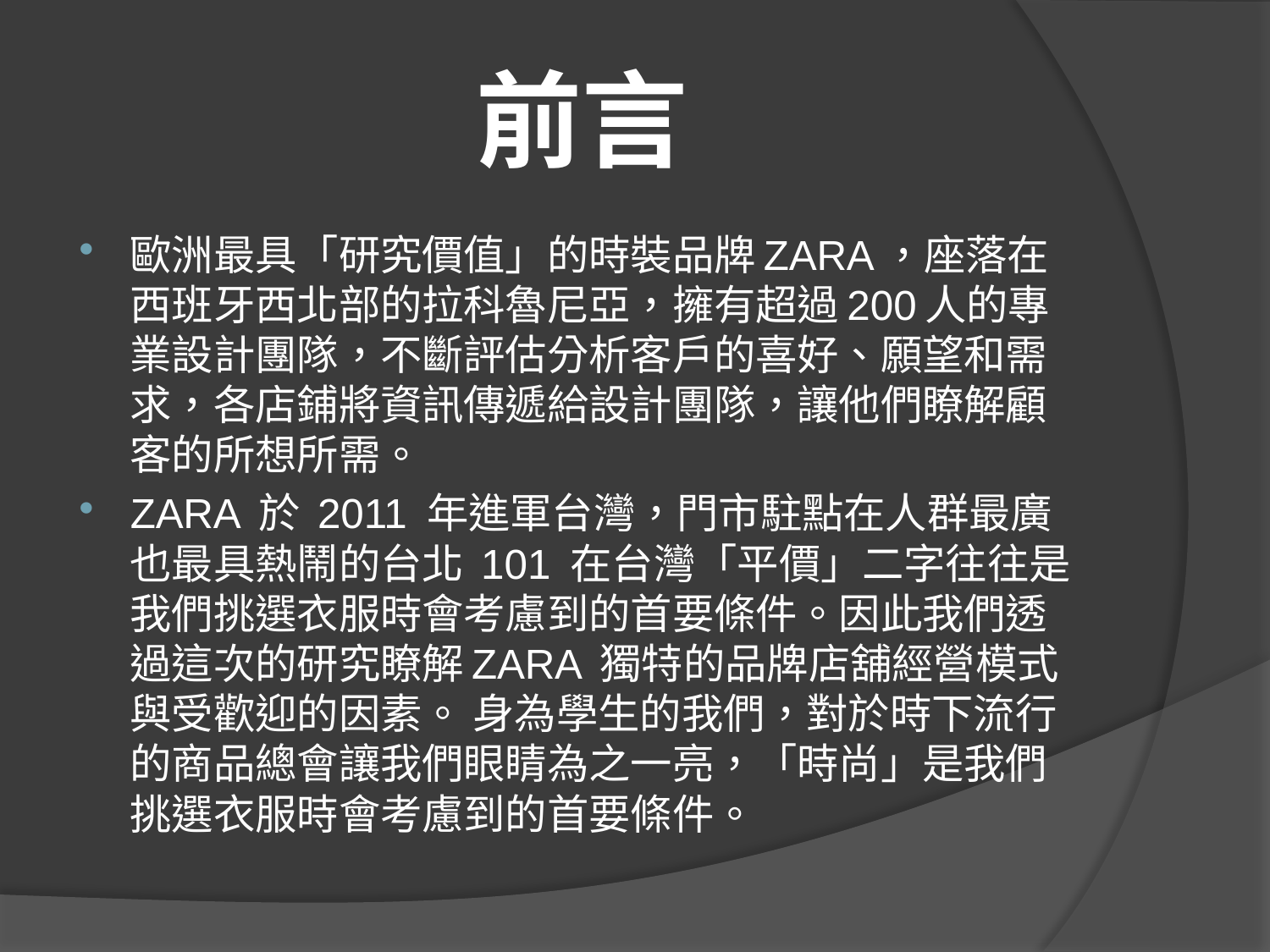

# 前言
歐洲最具「研究價值」的時裝品牌ZARA，座落在西班牙西北部的拉科魯尼亞，擁有超過200人的專業設計團隊，不斷評估分析客戶的喜好、願望和需求，各店鋪將資訊傳遞給設計團隊，讓他們瞭解顧客的所想所需。
ZARA 於 2011 年進軍台灣，門市駐點在人群最廣也最具熱鬧的台北 101 在台灣「平價」二字往往是我們挑選衣服時會考慮到的首要條件。因此我們透過這次的研究瞭解ZARA 獨特的品牌店舖經營模式與受歡迎的因素。 身為學生的我們，對於時下流行的商品總會讓我們眼睛為之一亮，「時尚」是我們挑選衣服時會考慮到的首要條件。